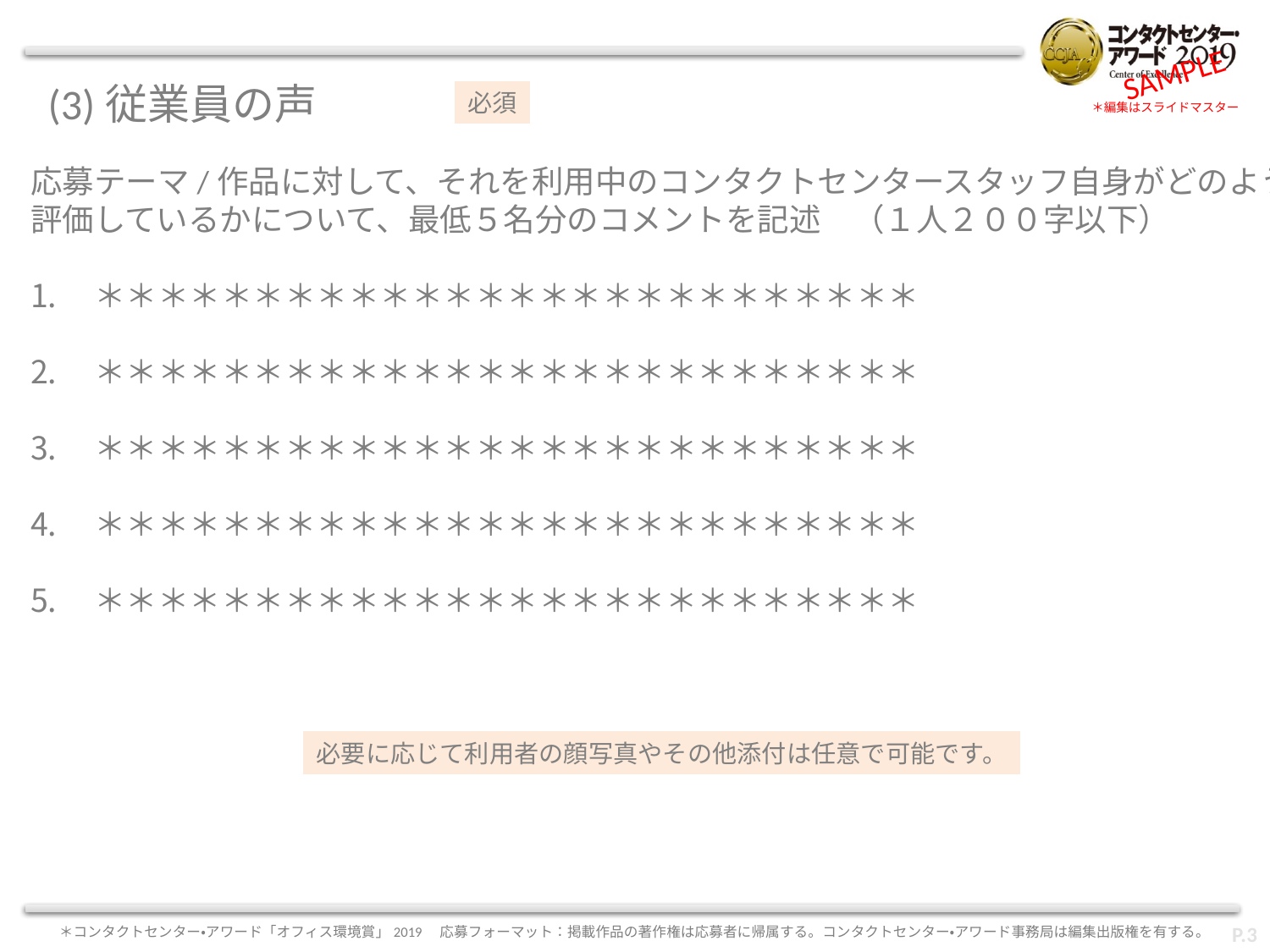

(3)従業員の声
必須
応募テーマ/作品に対して、それを利用中のコンタクトセンタースタッフ自身がどのように
評価しているかについて、最低５名分のコメントを記述　（１人２００字以下）

＊＊＊＊＊＊＊＊＊＊＊＊＊＊＊＊＊＊＊＊＊＊＊＊＊＊

＊＊＊＊＊＊＊＊＊＊＊＊＊＊＊＊＊＊＊＊＊＊＊＊＊＊

＊＊＊＊＊＊＊＊＊＊＊＊＊＊＊＊＊＊＊＊＊＊＊＊＊＊

＊＊＊＊＊＊＊＊＊＊＊＊＊＊＊＊＊＊＊＊＊＊＊＊＊＊

＊＊＊＊＊＊＊＊＊＊＊＊＊＊＊＊＊＊＊＊＊＊＊＊＊＊
必要に応じて利用者の顔写真やその他添付は任意で可能です。

P.3